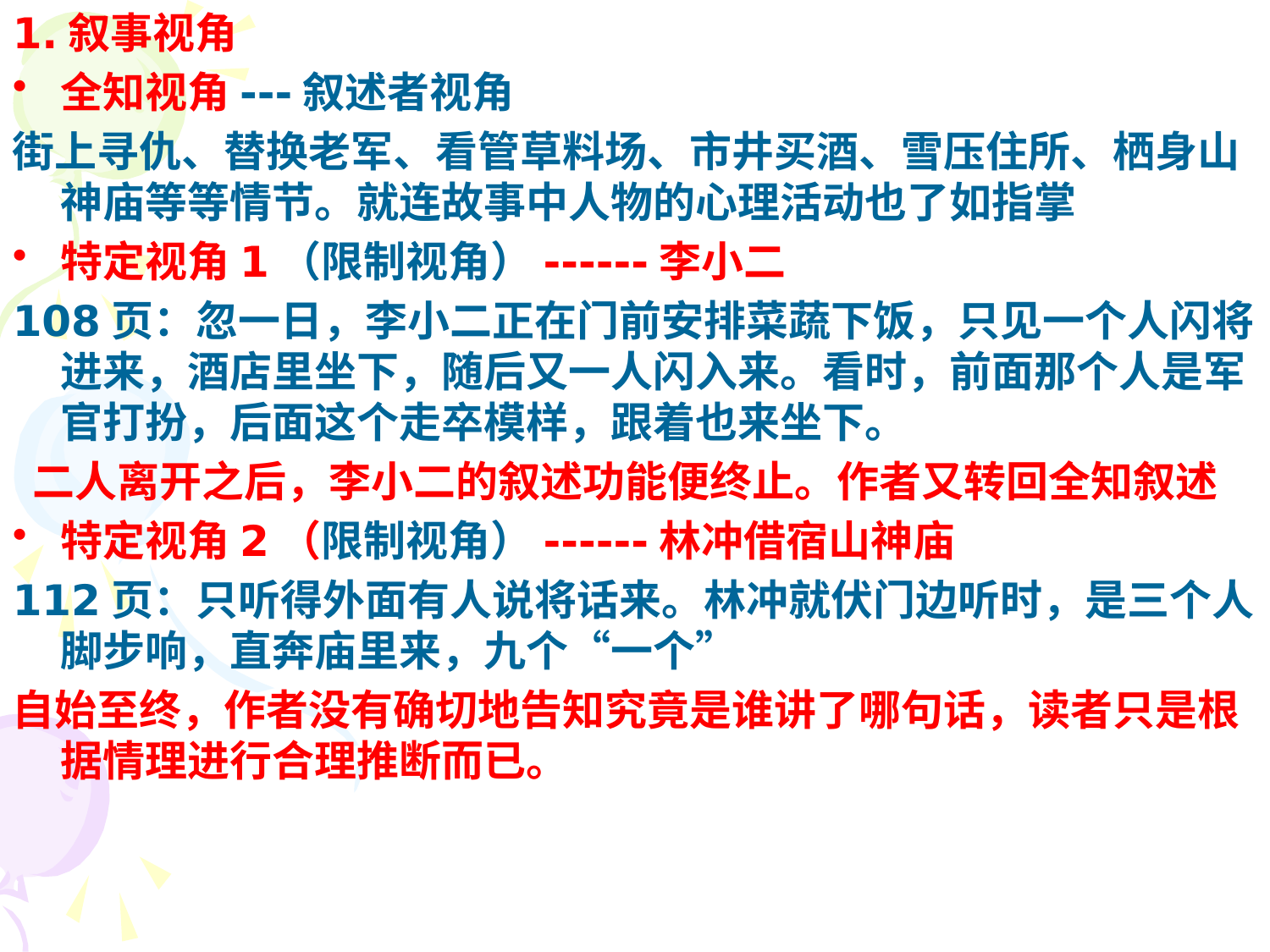

1.叙事视角
全知视角---叙述者视角
街上寻仇、替换老军、看管草料场、市井买酒、雪压住所、栖身山神庙等等情节。就连故事中人物的心理活动也了如指掌
特定视角1（限制视角）------李小二
108页：忽一日，李小二正在门前安排菜蔬下饭，只见一个人闪将进来，酒店里坐下，随后又一人闪入来。看时，前面那个人是军官打扮，后面这个走卒模样，跟着也来坐下。
 二人离开之后，李小二的叙述功能便终止。作者又转回全知叙述
特定视角2（限制视角）------林冲借宿山神庙
112页：只听得外面有人说将话来。林冲就伏门边听时，是三个人脚步响，直奔庙里来，九个“一个”
自始至终，作者没有确切地告知究竟是谁讲了哪句话，读者只是根据情理进行合理推断而已。
#